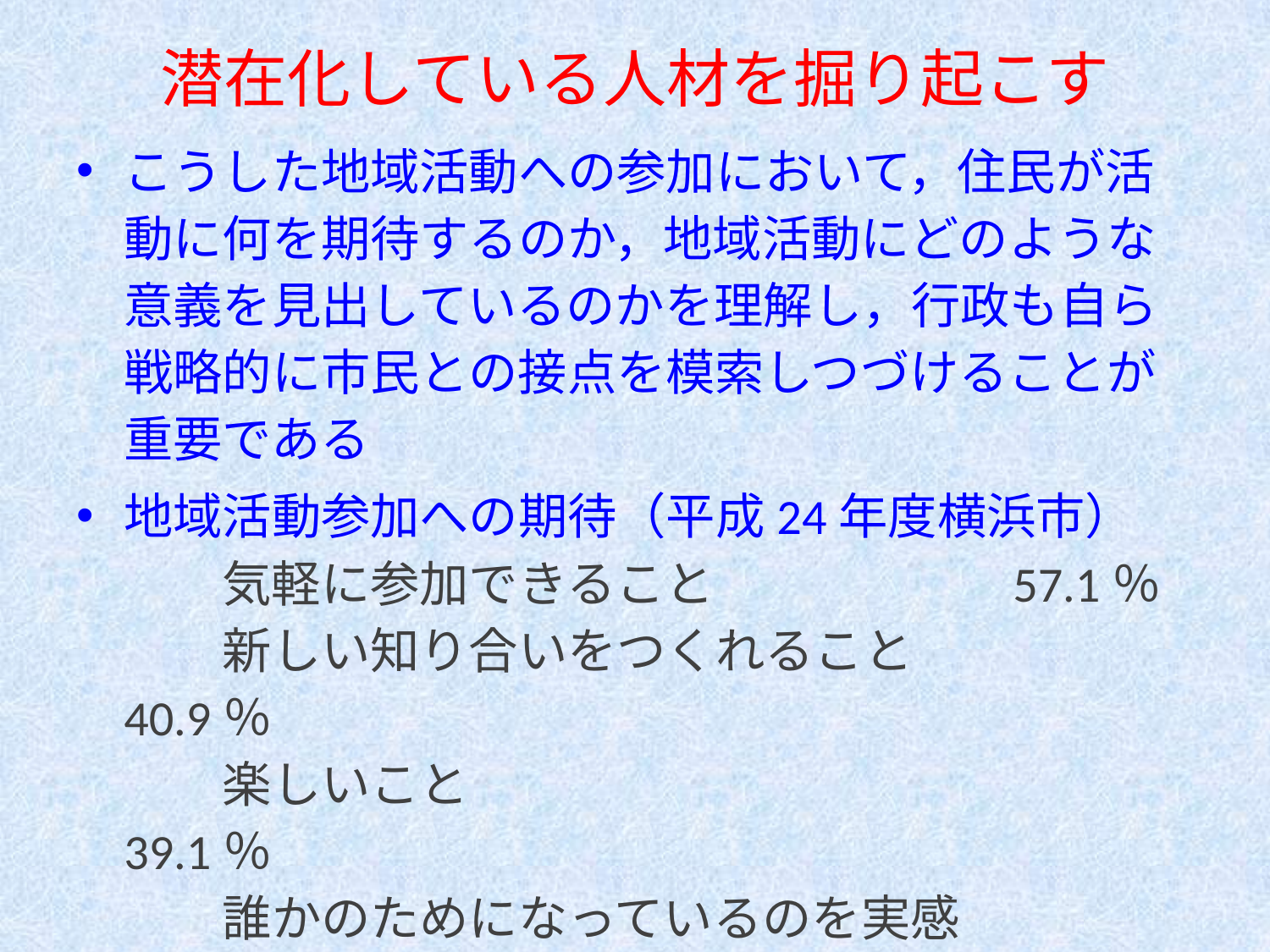

# 潜在化している人材を掘り起こす
こうした地域活動への参加において，住民が活動に何を期待するのか，地域活動にどのような意義を見出しているのかを理解し，行政も自ら戦略的に市民との接点を模索しつづけることが重要である
地域活動参加への期待（平成24年度横浜市）
　　気軽に参加できること			57.1％
　　新しい知り合いをつくれること		40.9％
　　楽しいこと				　　　　39.1％
　　誰かのためになっているのを実感 　　36.9％
　　自分の特技や経験が活かせる	　　　　34.5％
　　人間関係のしがらみがないこと		32.9％
　　新しい知識や技術，経験が身につく 　32.4％